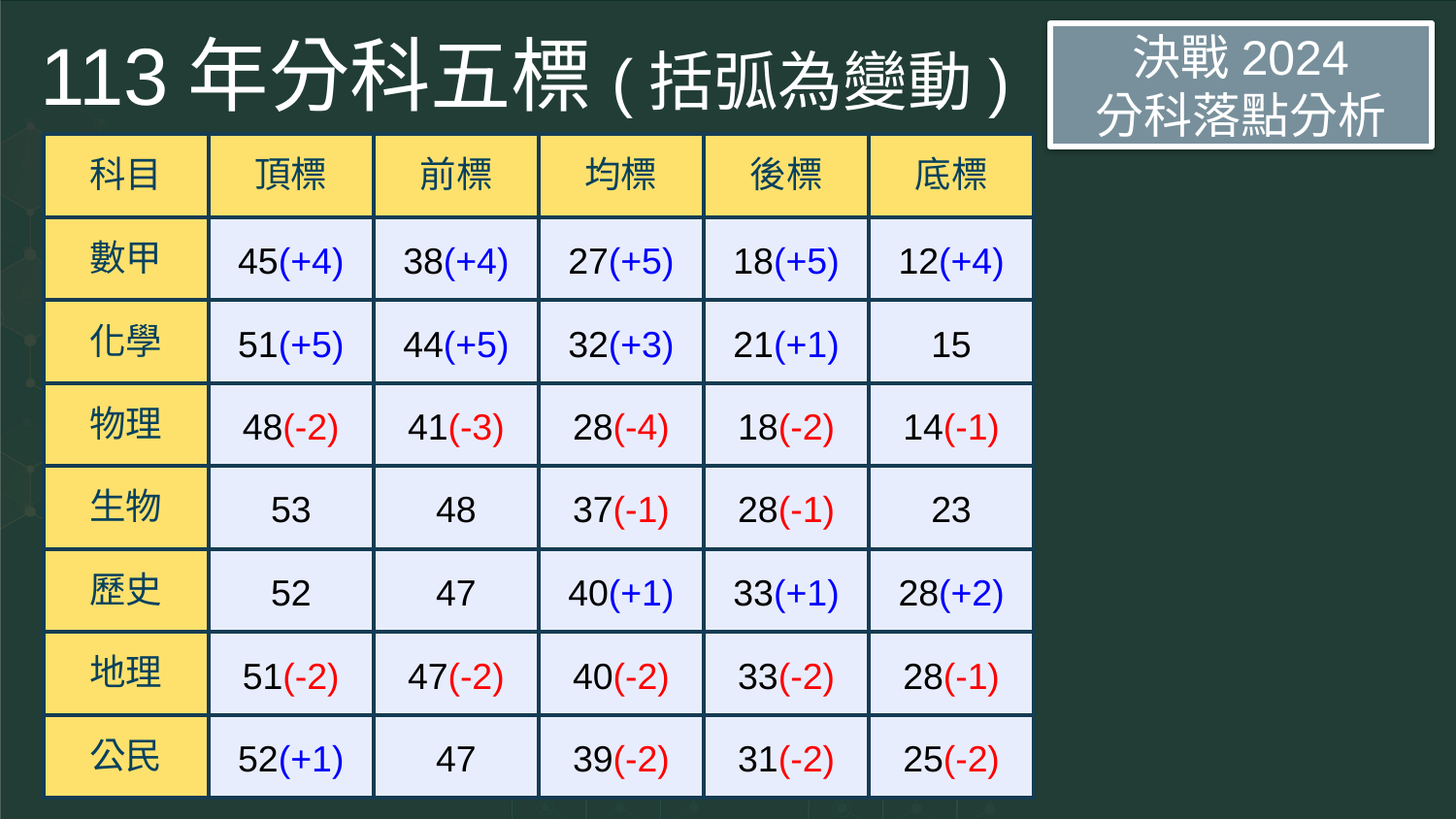

# 113年分科五標(括弧為變動)
決戰2024
分科落點分析
| 科目 | 頂標 | 前標 | 均標 | 後標 | 底標 |
| --- | --- | --- | --- | --- | --- |
| 數甲 | 45(+4) | 38(+4) | 27(+5) | 18(+5) | 12(+4) |
| 化學 | 51(+5) | 44(+5) | 32(+3) | 21(+1) | 15 |
| 物理 | 48(-2) | 41(-3) | 28(-4) | 18(-2) | 14(-1) |
| 生物 | 53 | 48 | 37(-1) | 28(-1) | 23 |
| 歷史 | 52 | 47 | 40(+1) | 33(+1) | 28(+2) |
| 地理 | 51(-2) | 47(-2) | 40(-2) | 33(-2) | 28(-1) |
| 公民 | 52(+1) | 47 | 39(-2) | 31(-2) | 25(-2) |